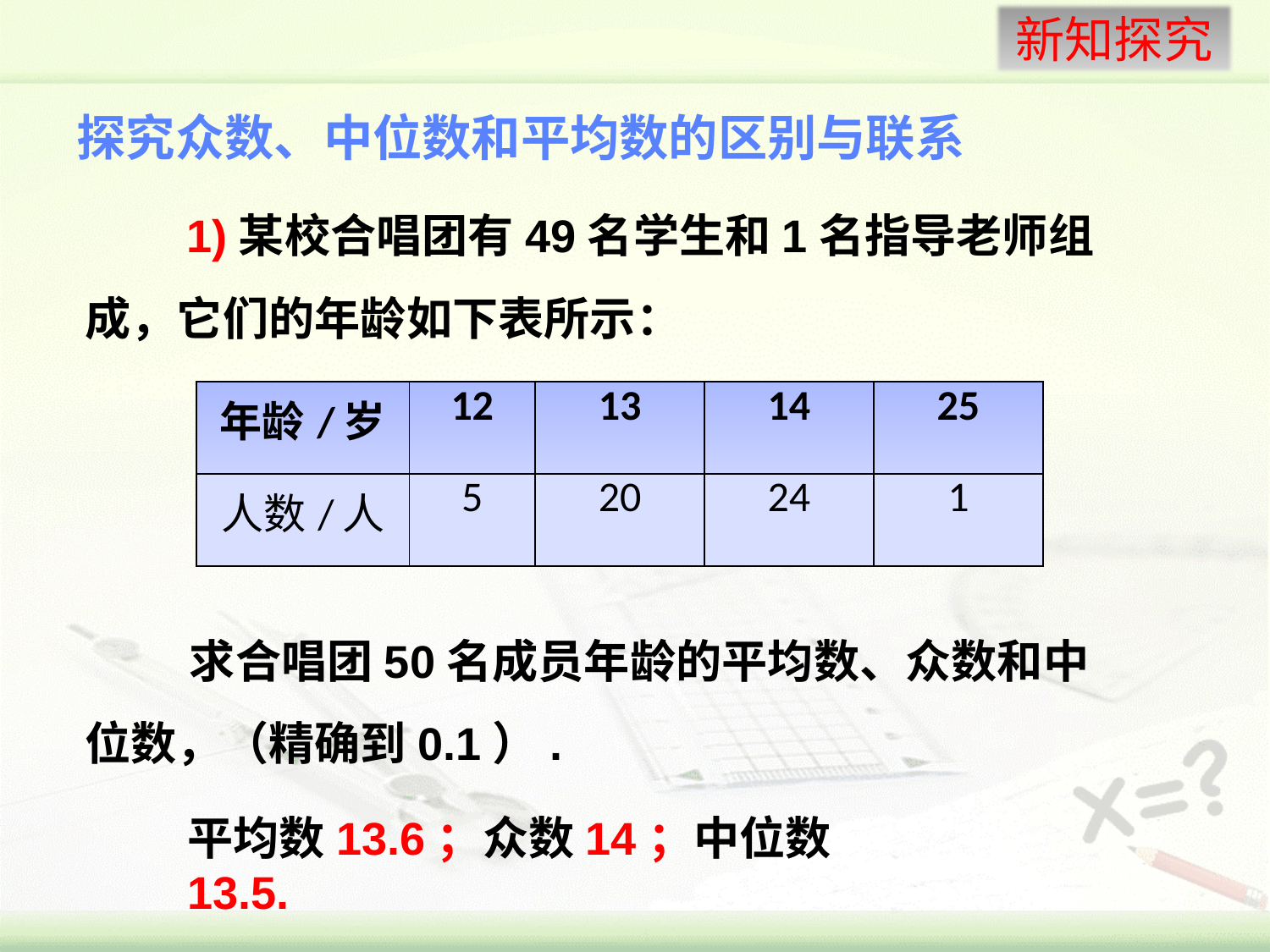

探究众数、中位数和平均数的区别与联系
        1)某校合唱团有49名学生和1名指导老师组成，它们的年龄如下表所示：
| 年龄/岁 | 12 | 13 | 14 | 25 |
| --- | --- | --- | --- | --- |
| 人数/人 | 5 | 20 | 24 | 1 |
         求合唱团50名成员年龄的平均数、众数和中位数，（精确到0.1）.
平均数13.6；众数14；中位数13.5.